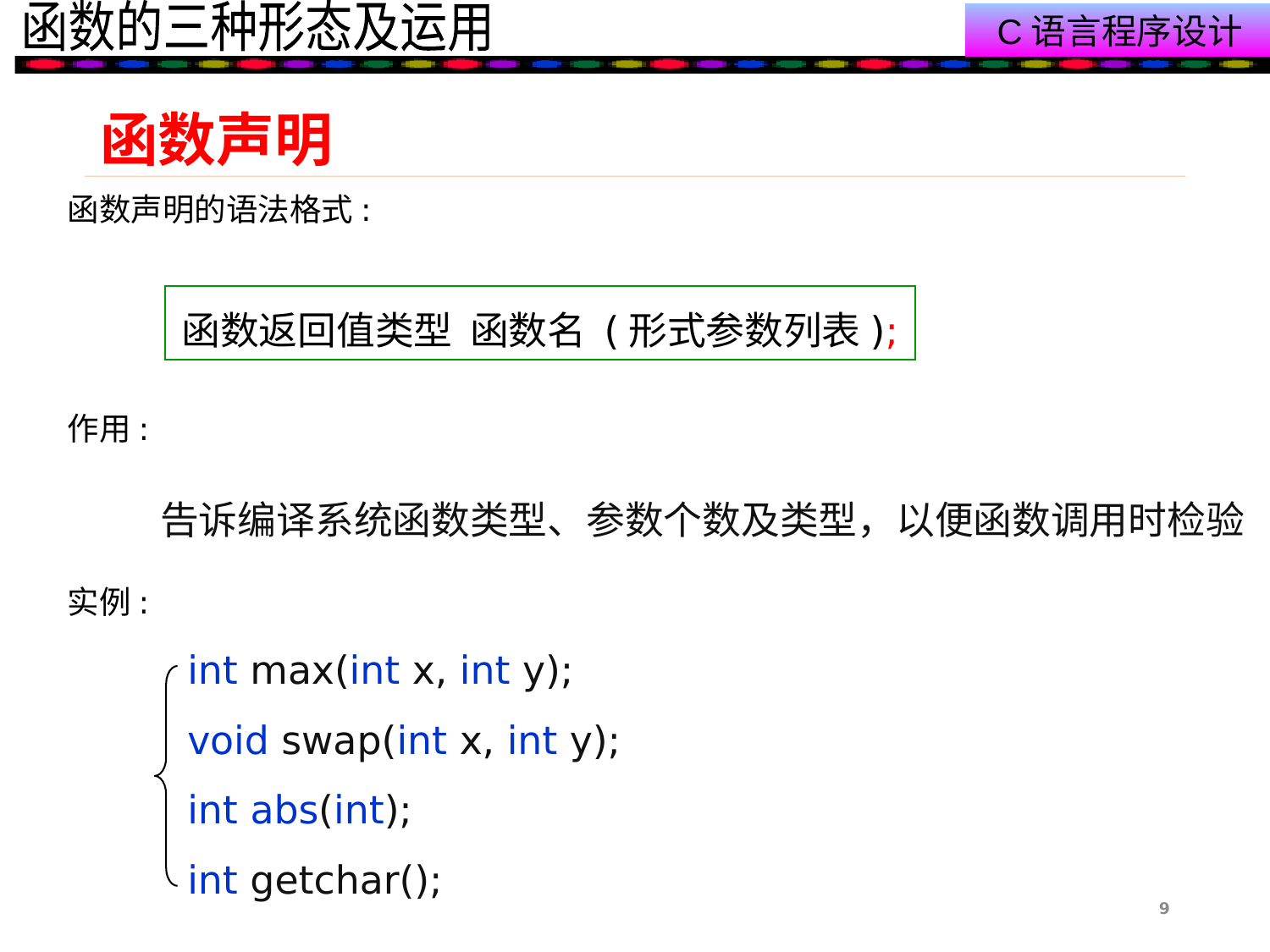

# 函数声明
函数声明的语法格式:
函数返回值类型  函数名 (形式参数列表);
作用:
告诉编译系统函数类型、参数个数及类型，以便函数调用时检验
实例:
int max(int x, int y);
void swap(int x, int y);
int abs(int);
int getchar();

9